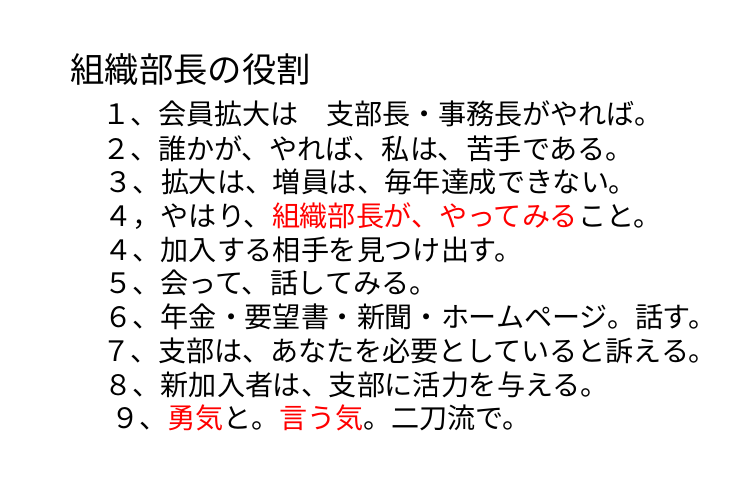

組織部長の役割
   １、会員拡大は　支部長・事務長がやれば。
    ２、誰かが、やれば、私は、苦手である。
　 ３、拡大は、増員は、毎年達成できない。
　 ４，やはり、組織部長が、やってみること。
　 ４、加入する相手を見つけ出す。
　 ５、会って、話してみる。
　 ６、年金・要望書・新聞・ホームページ。話す。
    ７、支部は、あなたを必要としていると訴える。
　 ８、新加入者は、支部に活力を与える。
 　９、勇気と。言う気。二刀流で。